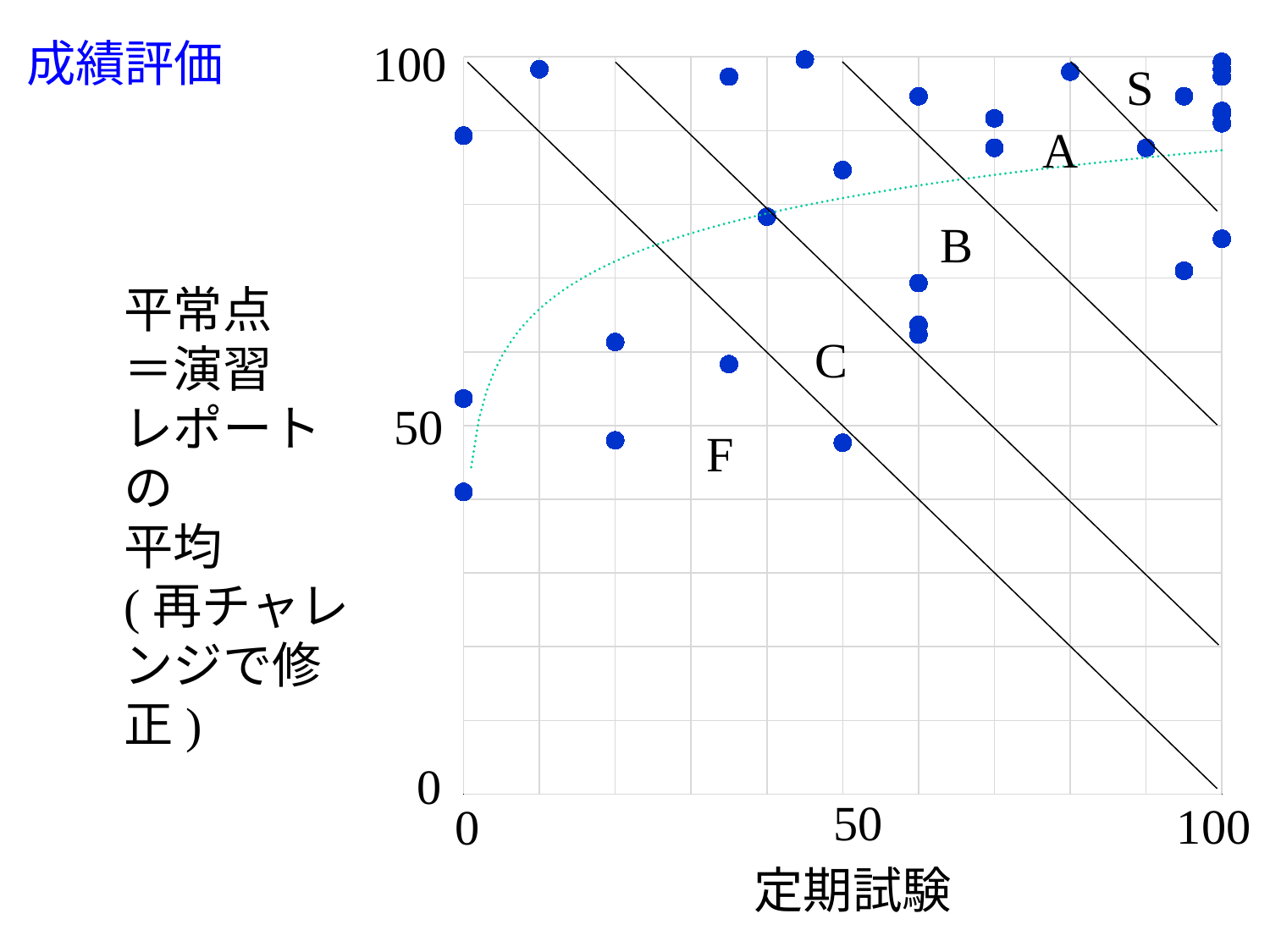

成績評価
100

### Chart

| Category |  |
|---|---|
S
A
B
平常点
＝演習
レポートの
平均
(再チャレンジで修正)

C
50
F
0
50
100
0
定期試験